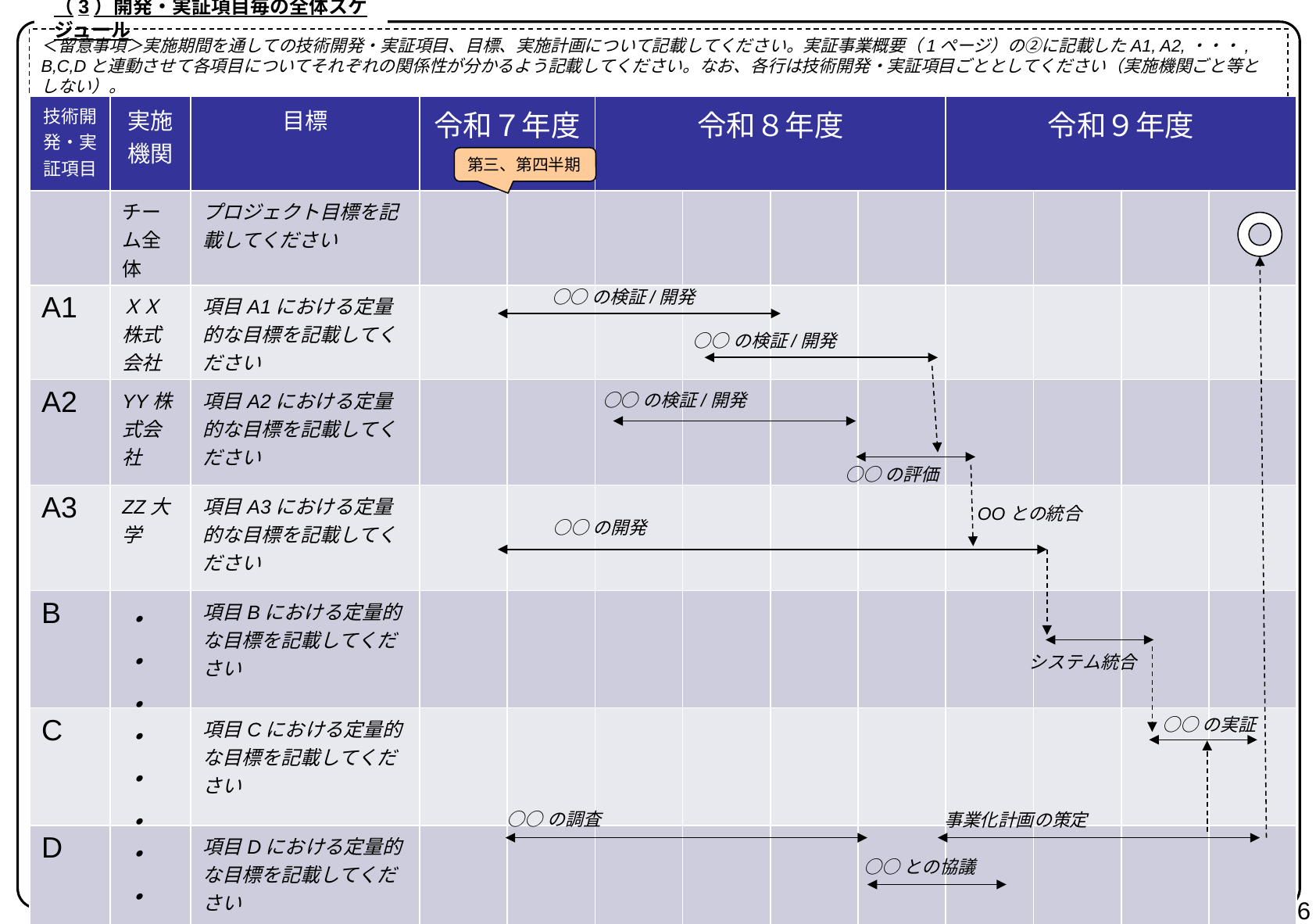

（3）開発・実証項目毎の全体スケジュール

＜留意事項＞実施期間を通しての技術開発・実証項目、目標、実施計画について記載してください。実証事業概要（1ページ）の②に記載したA1, A2,・・・, B,C,Dと連動させて各項目についてそれぞれの関係性が分かるよう記載してください。なお、各行は技術開発・実証項目ごととしてください（実施機関ごと等としない）。
| 技術開発・実証項目 | 実施機関 | 目標 | 令和７年度 |  | 令和８年度 |  |  |  | 令和９年度 |  |  |  |
| --- | --- | --- | --- | --- | --- | --- | --- | --- | --- | --- | --- | --- |
|  | チーム全体 | プロジェクト目標を記載してください |  |  |  |  |  |  |  |  |  |  |
| A1 | ＸＸ株式会社 | 項目A1における定量的な目標を記載してください |  |  |  |  |  |  |  |  |  |  |
| A2 | YY株式会社 | 項目A2における定量的な目標を記載してください |  |  |  |  |  |  |  |  |  |  |
| A3 | ZZ大学 | 項目A3における定量的な目標を記載してください |  |  |  |  |  |  |  |  |  |  |
| B | ・・・ | 項目Bにおける定量的な目標を記載してください |  |  |  |  |  |  |  |  |  |  |
| C | ・・・ | 項目Cにおける定量的な目標を記載してください |  |  |  |  |  |  |  |  |  |  |
| D | ・・・ | 項目Dにおける定量的な目標を記載してください |  |  |  |  |  |  |  |  |  |  |
第三、第四半期

○○の検証/開発
○○の検証/開発
OOとの統合
○○の開発
システム統合
○○の実証
○○の調査
事業化計画の策定
○○との協議
○○の検証/開発
○○の評価
6